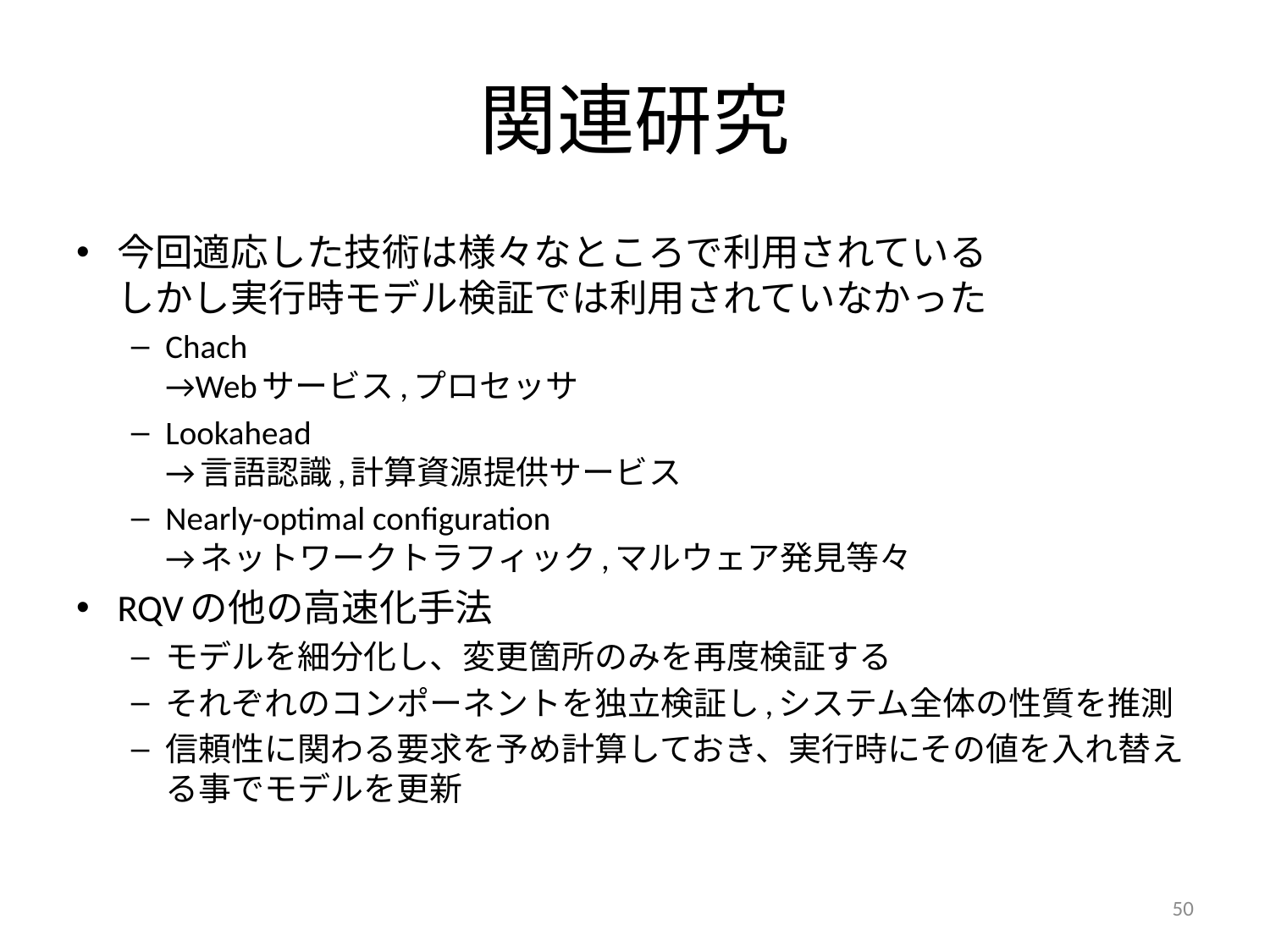

# 関連研究
今回適応した技術は様々なところで利用されている
しかし実行時モデル検証では利用されていなかった
Chach
→Webサービス,プロセッサ
Lookahead
→言語認識,計算資源提供サービス
Nearly-optimal configuration
→ネットワークトラフィック,マルウェア発見等々
RQVの他の高速化手法
モデルを細分化し、変更箇所のみを再度検証する
それぞれのコンポーネントを独立検証し,システム全体の性質を推測
信頼性に関わる要求を予め計算しておき、実行時にその値を入れ替える事でモデルを更新
50